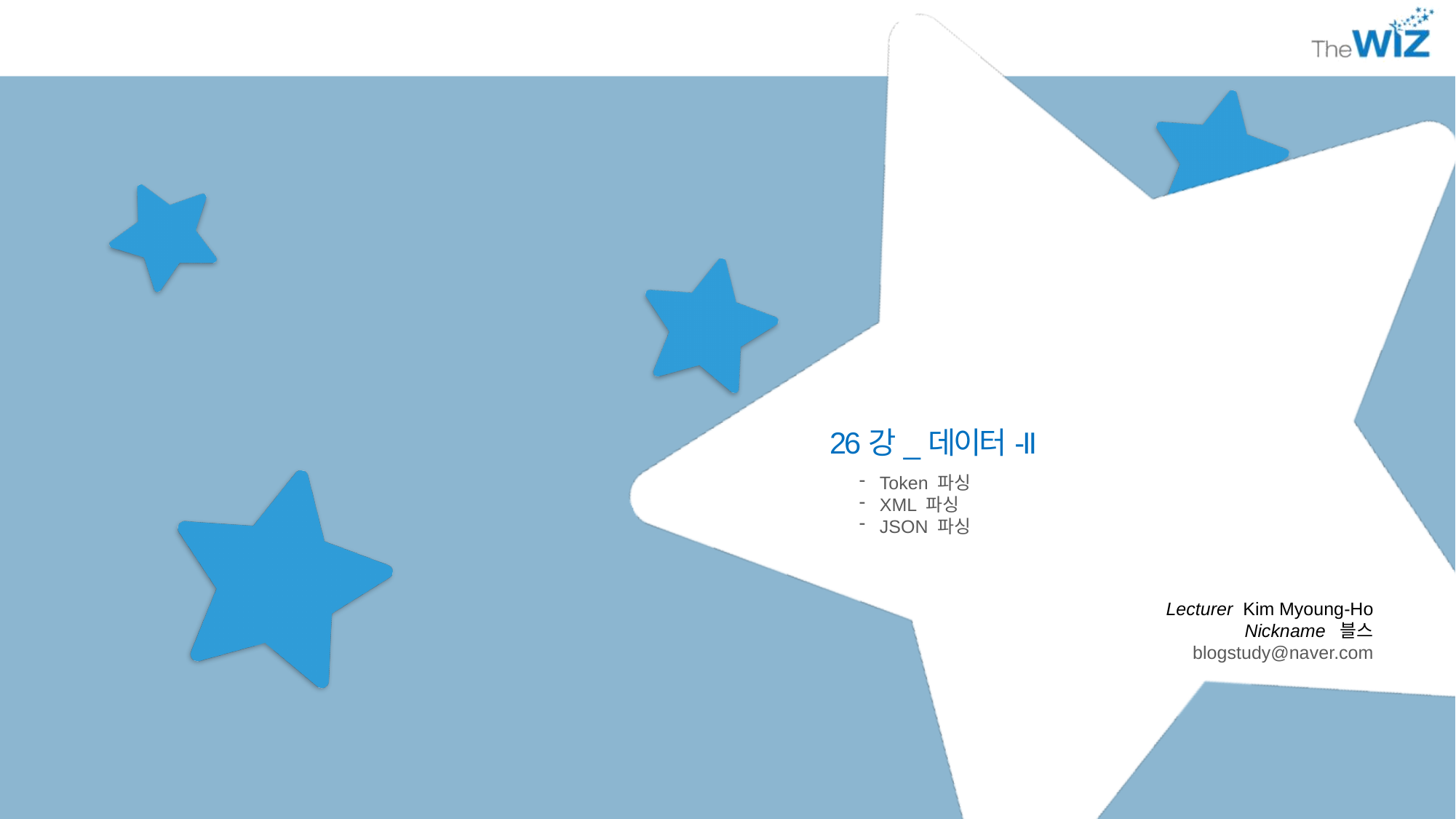

26강_데이터-II
Token 파싱
XML 파싱
JSON 파싱
Lecturer  Kim Myoung-Ho
Nickname  블스
blogstudy@naver.com